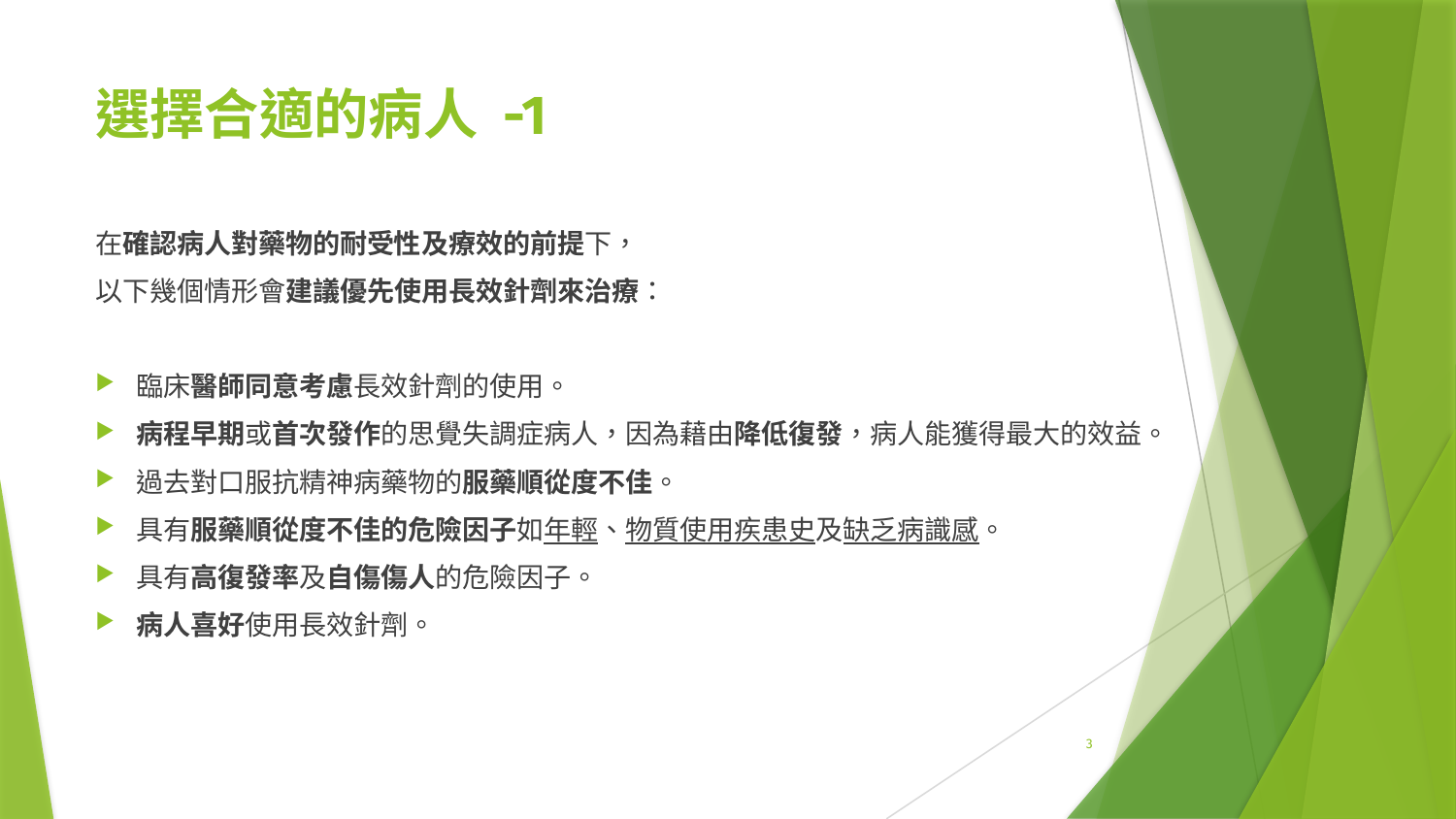

# 選擇合適的病人 -1
在確認病人對藥物的耐受性及療效的前提下，
以下幾個情形會建議優先使用長效針劑來治療：

臨床醫師同意考慮長效針劑的使用。
病程早期或首次發作的思覺失調症病人，因為藉由降低復發，病人能獲得最大的效益。
過去對口服抗精神病藥物的服藥順從度不佳。
具有服藥順從度不佳的危險因子如年輕、物質使用疾患史及缺乏病識感。
具有高復發率及自傷傷人的危險因子。
病人喜好使用長效針劑。
3